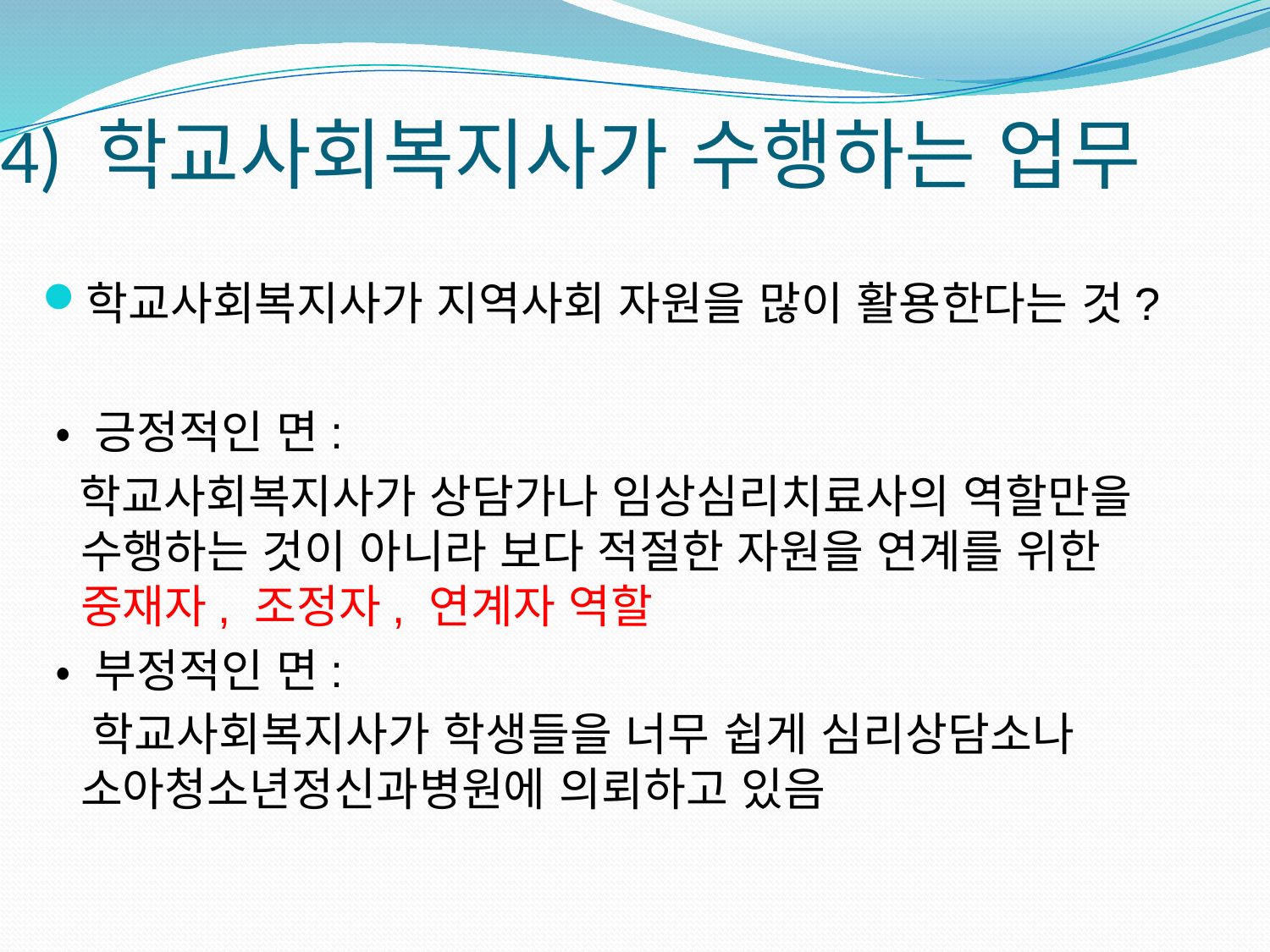

# 4) 학교사회복지사가 수행하는 업무
학교사회복지사가 지역사회 자원을 많이 활용한다는 것?

 • 긍정적인 면:
  학교사회복지사가 상담가나 임상심리치료사의 역할만을 수행하는 것이 아니라 보다 적절한 자원을 연계를 위한 중재자, 조정자, 연계자 역할
 • 부정적인 면:
   학교사회복지사가 학생들을 너무 쉽게 심리상담소나 소아청소년정신과병원에 의뢰하고 있음